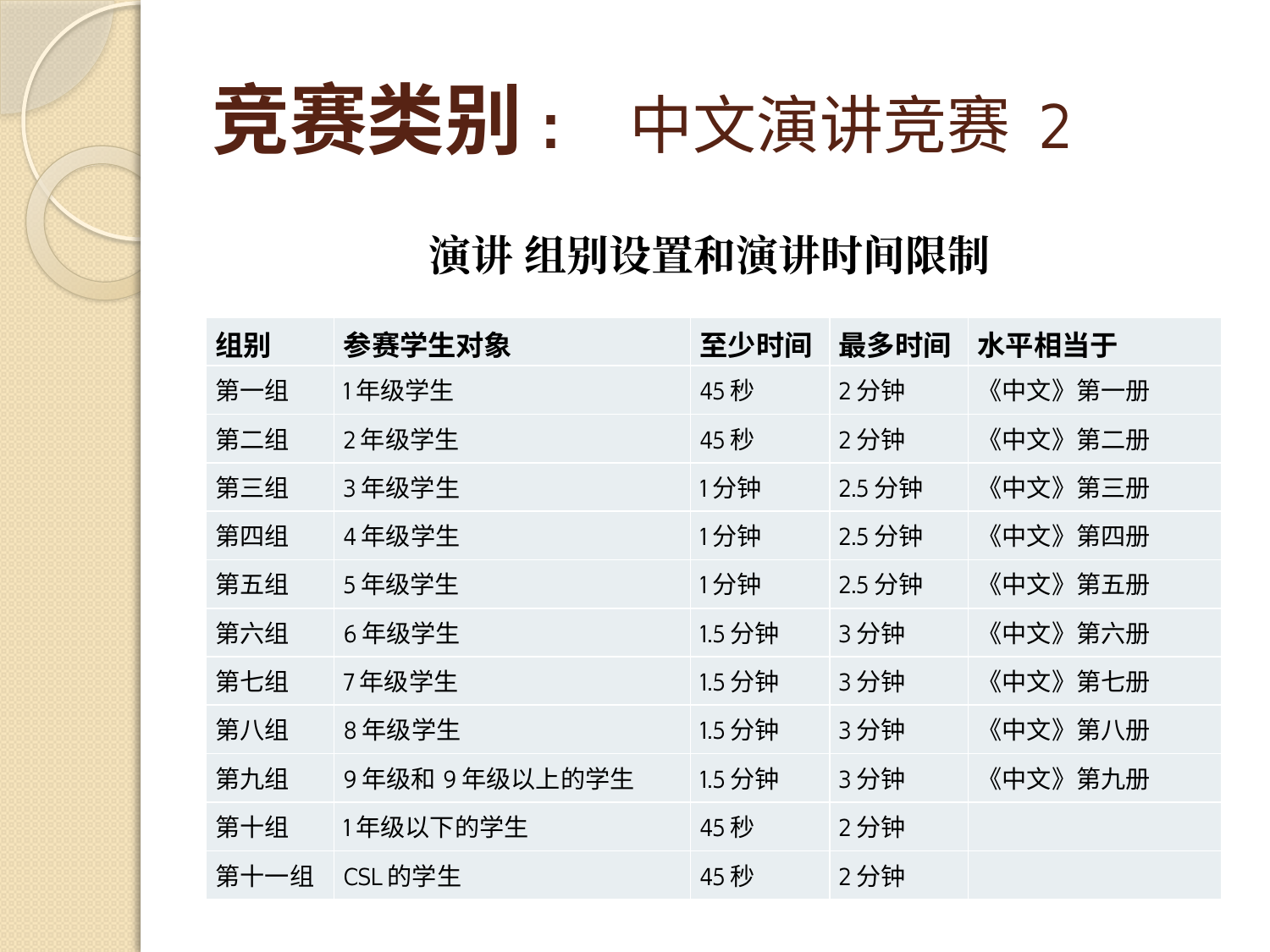

# 竞赛类别:  中文演讲竞赛 2
演讲 组别设置和演讲时间限制
| 组别 | 参赛学生对象 | 至少时间 | 最多时间 | 水平相当于 |
| --- | --- | --- | --- | --- |
| 第一组 | 1年级学生 | 45秒 | 2分钟 | 《中文》第一册 |
| 第二组 | 2年级学生 | 45秒 | 2分钟 | 《中文》第二册 |
| 第三组 | 3年级学生 | 1分钟 | 2.5分钟 | 《中文》第三册 |
| 第四组 | 4年级学生 | 1分钟 | 2.5分钟 | 《中文》第四册 |
| 第五组 | 5年级学生 | 1分钟 | 2.5分钟 | 《中文》第五册 |
| 第六组 | 6年级学生 | 1.5分钟 | 3分钟 | 《中文》第六册 |
| 第七组 | 7年级学生 | 1.5分钟 | 3分钟 | 《中文》第七册 |
| 第八组 | 8年级学生 | 1.5分钟 | 3分钟 | 《中文》第八册 |
| 第九组 | 9年级和9年级以上的学生 | 1.5分钟 | 3分钟 | 《中文》第九册 |
| 第十组 | 1年级以下的学生 | 45秒 | 2分钟 |  |
| 第十一组 | CSL的学生 | 45秒 | 2分钟 |  |